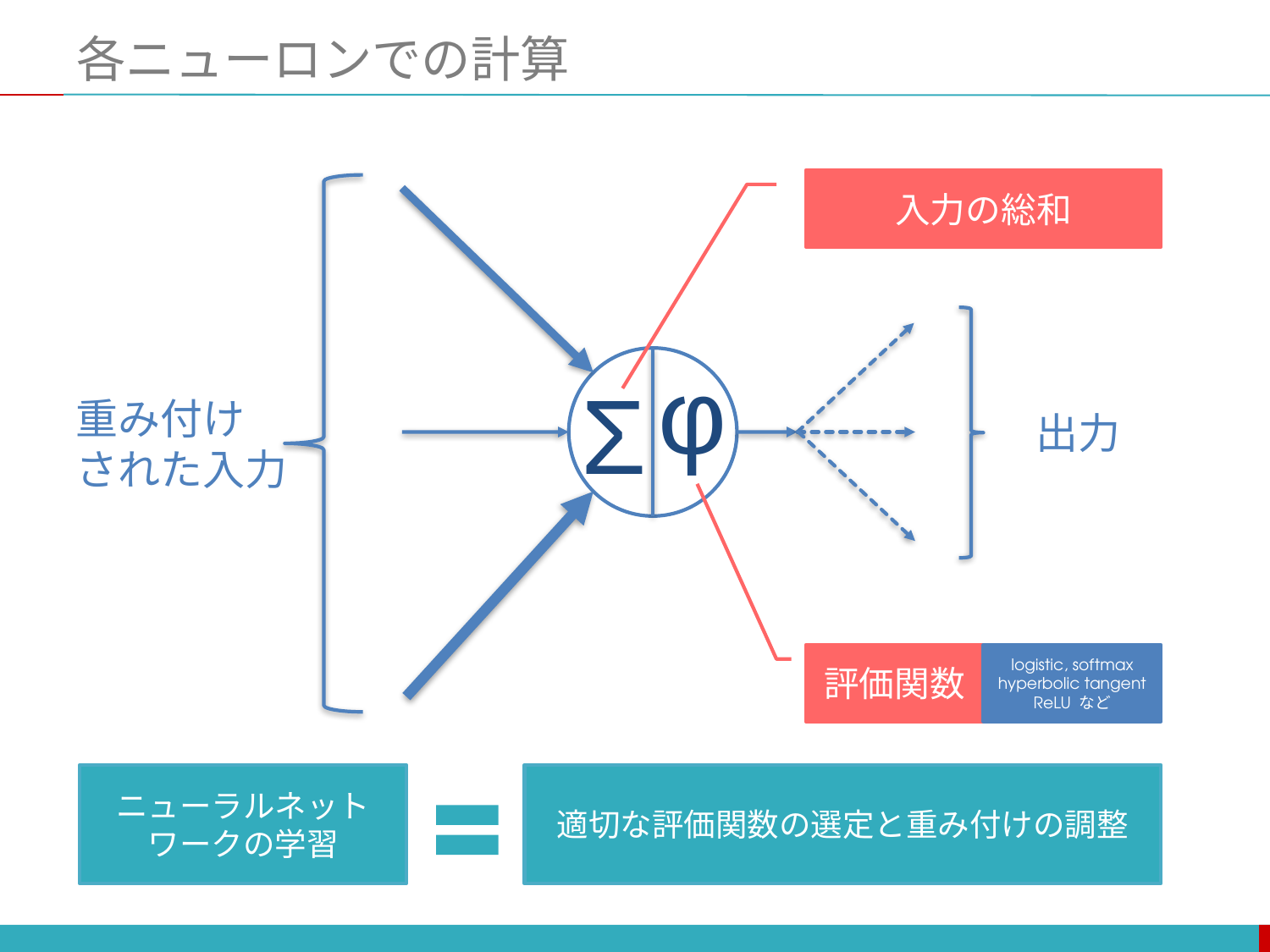

# 各ニューロンでの計算
入力の総和

φ

Σ

重み付け
された入力
出力
評価関数
logistic, softmax
hyperbolic tangent
ReLU など
ニューラルネットワークの学習
適切な評価関数の選定と重み付けの調整